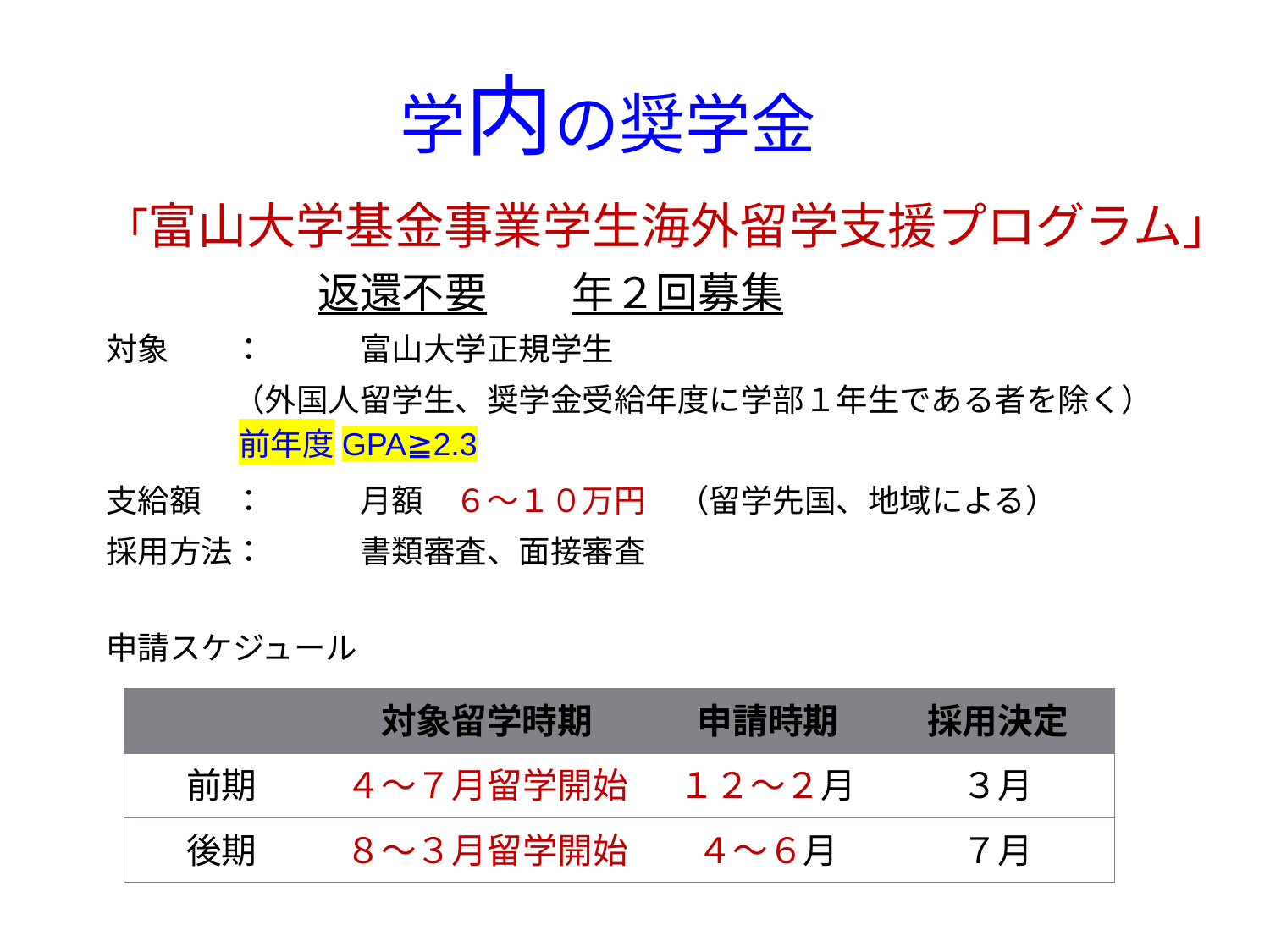

学内の奨学金
「富山大学基金事業学生海外留学支援プログラム」
　　　　　返還不要　　年２回募集
対象　　：	富山大学正規学生
　　　　（外国人留学生、奨学金受給年度に学部１年生である者を除く）

支給額　：	月額　６～１０万円　（留学先国、地域による）
採用方法：	書類審査、面接審査

申請スケジュール

前年度GPA≧2.3
|  | 対象留学時期 | 申請時期 | 採用決定 |
| --- | --- | --- | --- |
| 前期 | ４～７月留学開始 | １２～２月 | ３月 |
| 後期 | ８～３月留学開始 | ４～６月 | ７月 |